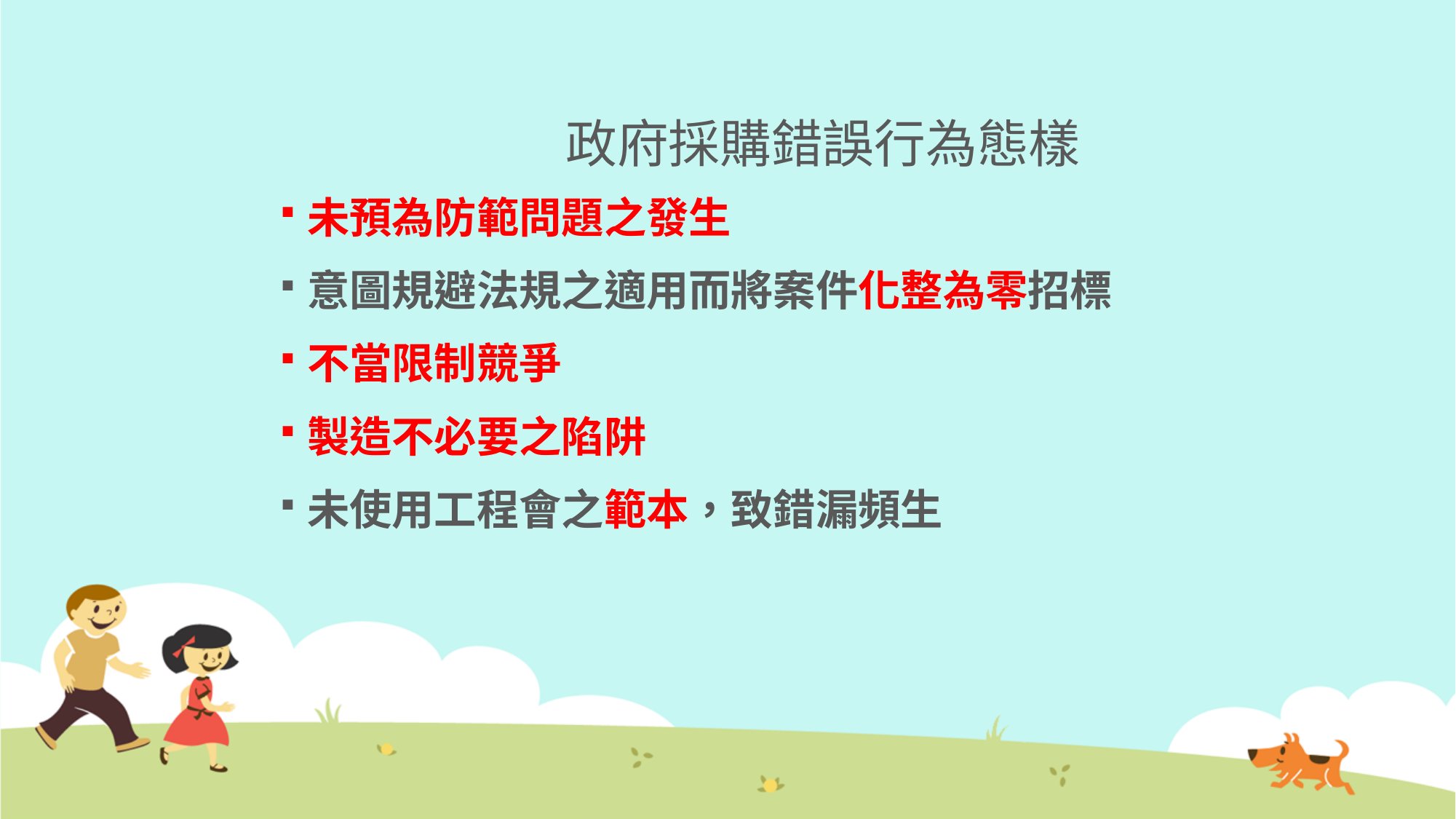

# 政府採購錯誤行為態樣
未預為防範問題之發生
意圖規避法規之適用而將案件化整為零招標
不當限制競爭
製造不必要之陷阱
未使用工程會之範本，致錯漏頻生